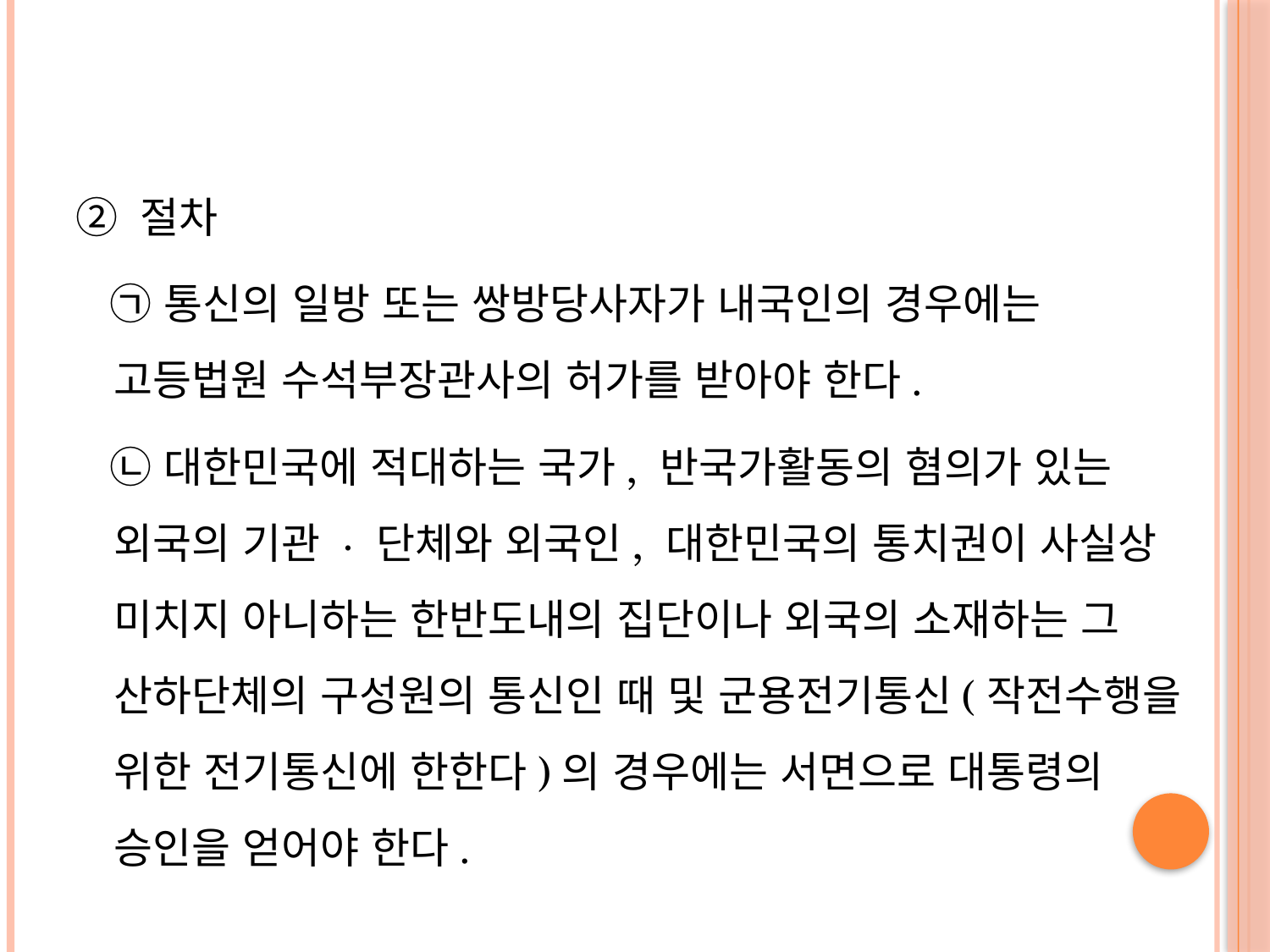

#
② 절차
  ㉠ 통신의 일방 또는 쌍방당사자가 내국인의 경우에는 고등법원 수석부장관사의 허가를 받아야 한다.
  ㉡ 대한민국에 적대하는 국가, 반국가활동의 혐의가 있는 외국의 기관 · 단체와 외국인, 대한민국의 통치권이 사실상 미치지 아니하는 한반도내의 집단이나 외국의 소재하는 그 산하단체의 구성원의 통신인 때 및 군용전기통신(작전수행을 위한 전기통신에 한한다)의 경우에는 서면으로 대통령의 승인을 얻어야 한다.